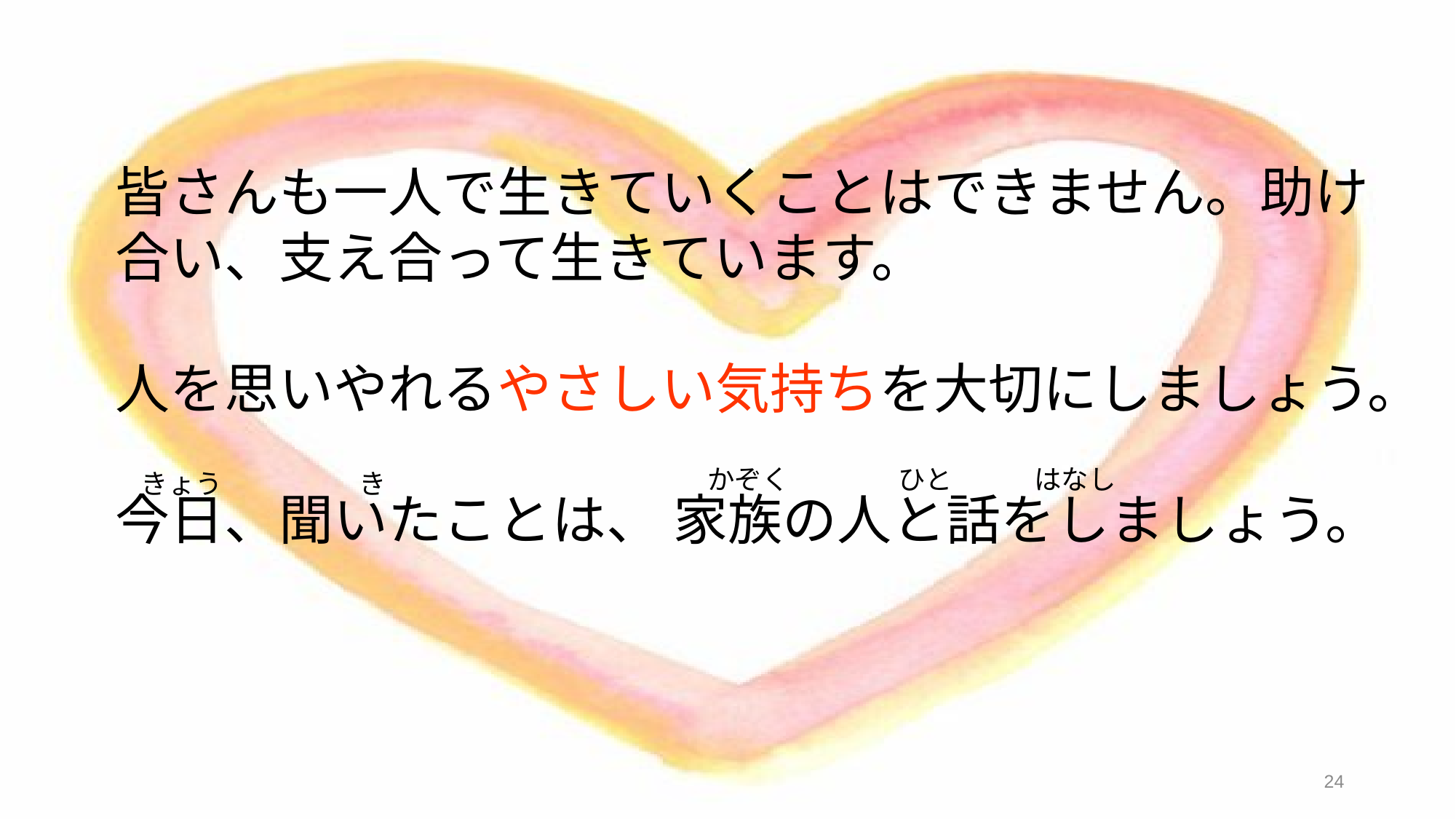

皆さんも一人で生きていくことはできません。助け合い、支え合って生きています。

人を思いやれるやさしい気持ちを大切にしましょう。

今日、聞いたことは、 家族の人と話をしましょう。

かぞく　　　　ひと　　　はなし
きょう　　　　　き
24